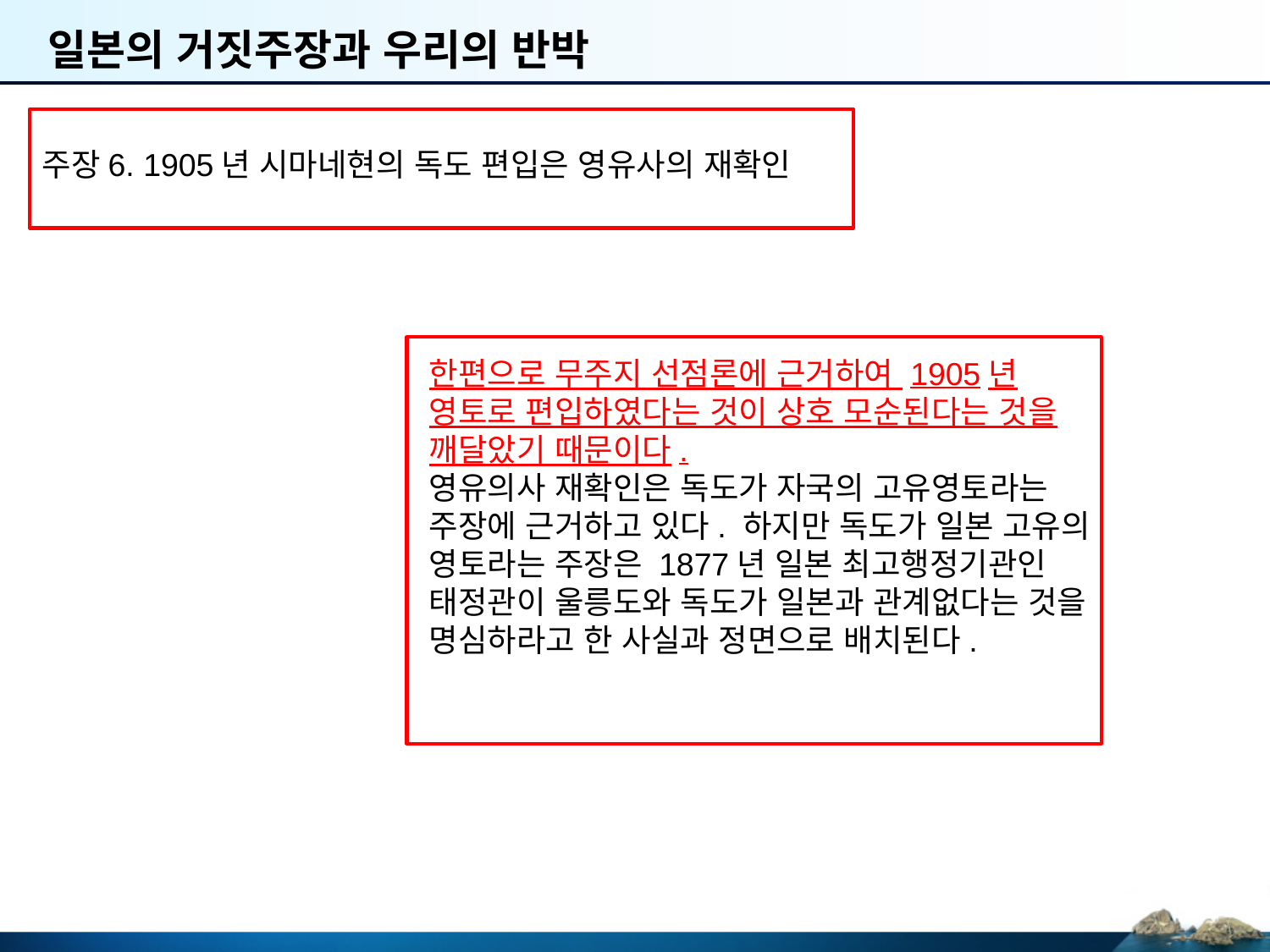

# 일본의 거짓주장과 우리의 반박

주장6. 1905년 시마네현의 독도 편입은 영유사의 재확인

한편으로 무주지 선점론에 근거하여 1905년 영토로 편입하였다는 것이 상호 모순된다는 것을 깨달았기 때문이다.
영유의사 재확인은 독도가 자국의 고유영토라는 주장에 근거하고 있다. 하지만 독도가 일본 고유의 영토라는 주장은 1877년 일본 최고행정기관인 태정관이 울릉도와 독도가 일본과 관계없다는 것을 명심하라고 한 사실과 정면으로 배치된다.